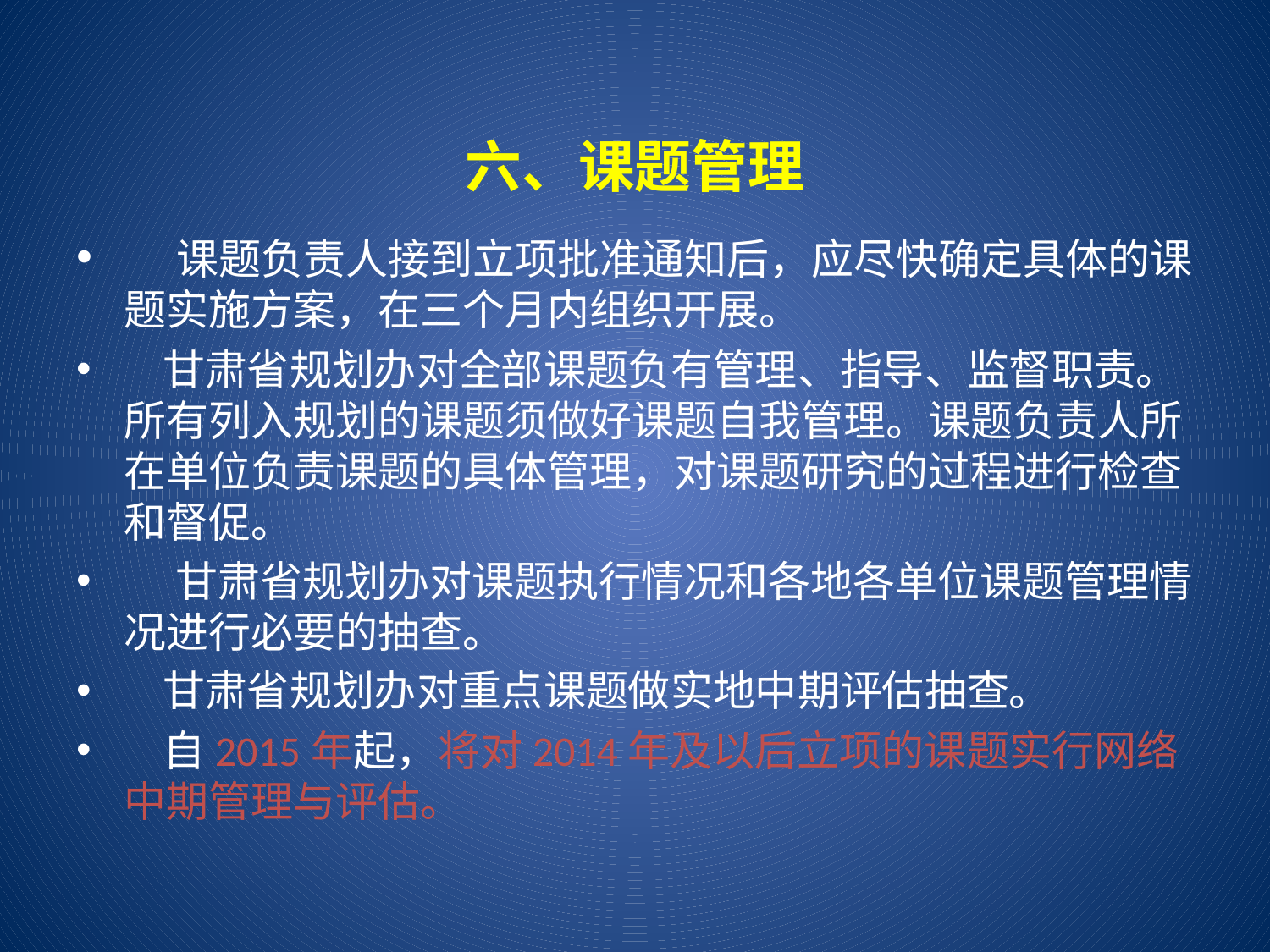

# 六、课题管理
    课题负责人接到立项批准通知后，应尽快确定具体的课题实施方案，在三个月内组织开展。
   甘肃省规划办对全部课题负有管理、指导、监督职责。所有列入规划的课题须做好课题自我管理。课题负责人所在单位负责课题的具体管理，对课题研究的过程进行检查和督促。
　 甘肃省规划办对课题执行情况和各地各单位课题管理情况进行必要的抽查。
   甘肃省规划办对重点课题做实地中期评估抽查。
   自2015年起，将对2014年及以后立项的课题实行网络中期管理与评估。